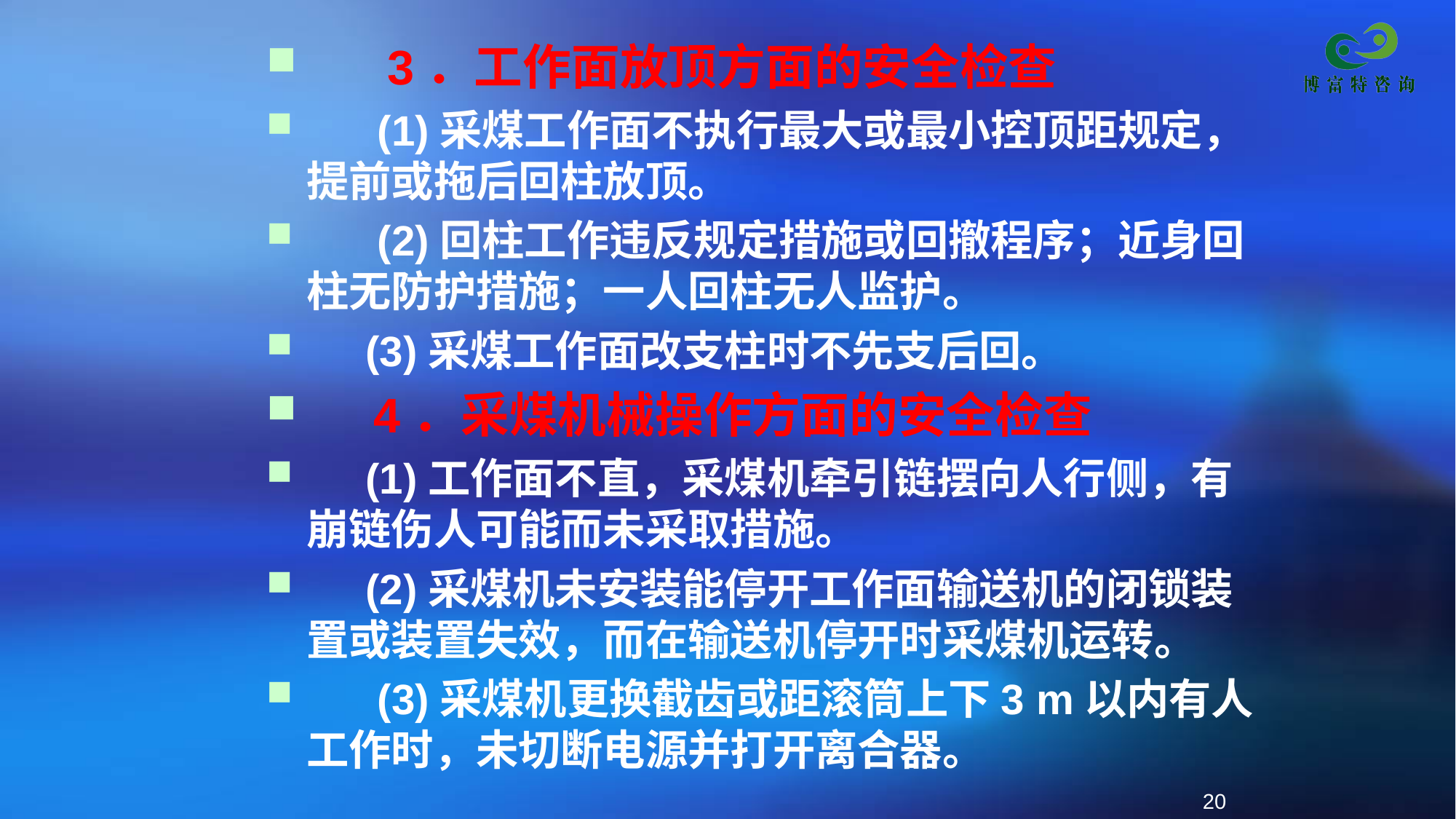

3．工作面放顶方面的安全检查
      (1)采煤工作面不执行最大或最小控顶距规定，提前或拖后回柱放顶。
      (2)回柱工作违反规定措施或回撤程序；近身回柱无防护措施；一人回柱无人监护。
     (3)采煤工作面改支柱时不先支后回。
     4．采煤机械操作方面的安全检查
     (1)工作面不直，采煤机牵引链摆向人行侧，有崩链伤人可能而未采取措施。
     (2)采煤机未安装能停开工作面输送机的闭锁装置或装置失效，而在输送机停开时采煤机运转。
      (3)采煤机更换截齿或距滚筒上下3 m以内有人工作时，未切断电源并打开离合器。
                                      20